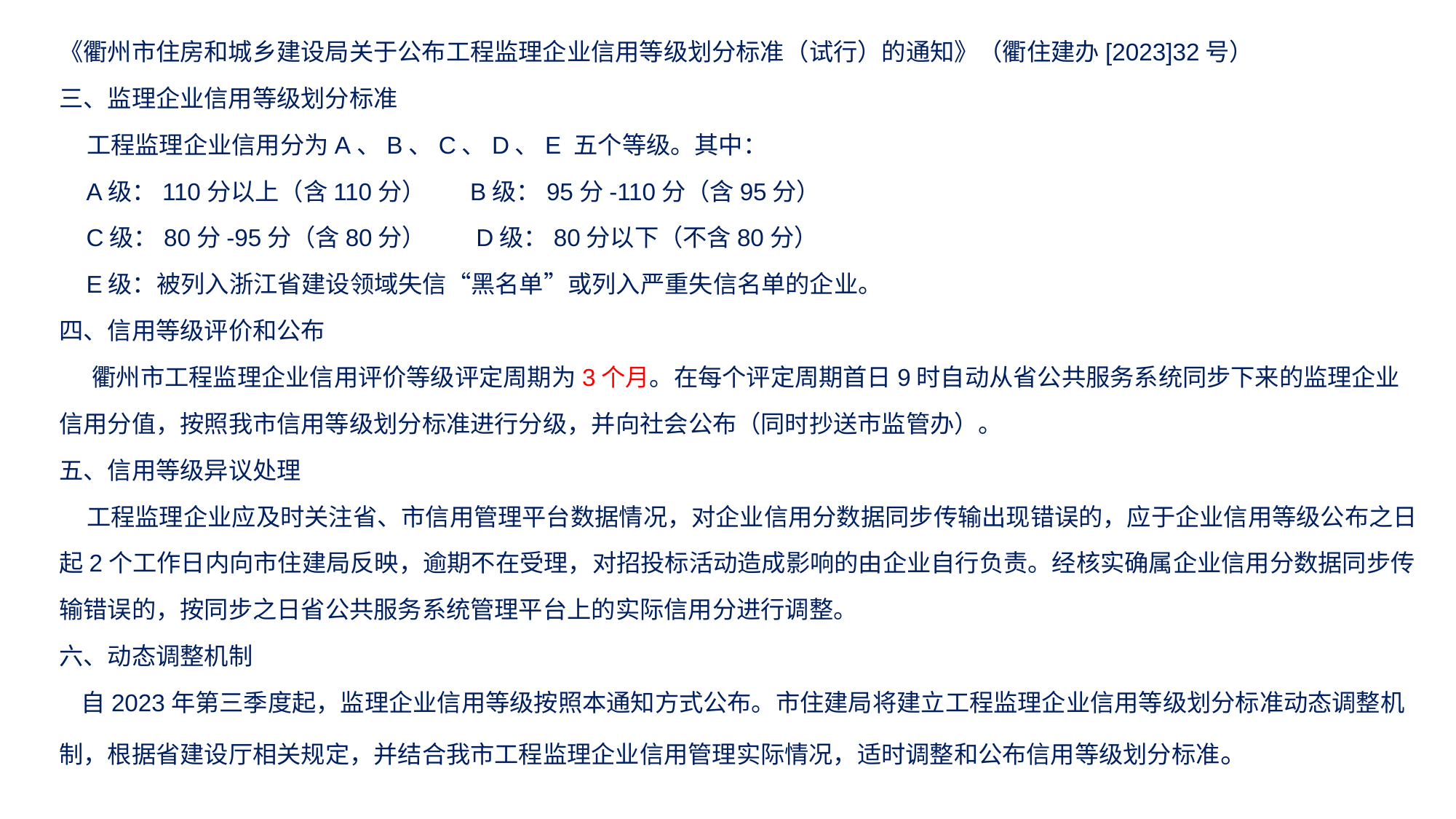

《衢州市住房和城乡建设局关于公布工程监理企业信用等级划分标准（试行）的通知》（衢住建办[2023]32号）
三、监理企业信用等级划分标准
    工程监理企业信用分为A、B、C、D、E 五个等级。其中：
    A级：110分以上（含110分）       B级：95分-110分（含95分）
    C级：80分-95分（含80分）        D级：80分以下（不含80分）
    E级：被列入浙江省建设领域失信“黑名单”或列入严重失信名单的企业。
四、信用等级评价和公布
     衢州市工程监理企业信用评价等级评定周期为3个月。在每个评定周期首日9时自动从省公共服务系统同步下来的监理企业信用分值，按照我市信用等级划分标准进行分级，并向社会公布（同时抄送市监管办）。
五、信用等级异议处理
    工程监理企业应及时关注省、市信用管理平台数据情况，对企业信用分数据同步传输出现错误的，应于企业信用等级公布之日起2个工作日内向市住建局反映，逾期不在受理，对招投标活动造成影响的由企业自行负责。经核实确属企业信用分数据同步传输错误的，按同步之日省公共服务系统管理平台上的实际信用分进行调整。
六、动态调整机制
   自2023年第三季度起，监理企业信用等级按照本通知方式公布。市住建局将建立工程监理企业信用等级划分标准动态调整机制，根据省建设厅相关规定，并结合我市工程监理企业信用管理实际情况，适时调整和公布信用等级划分标准。